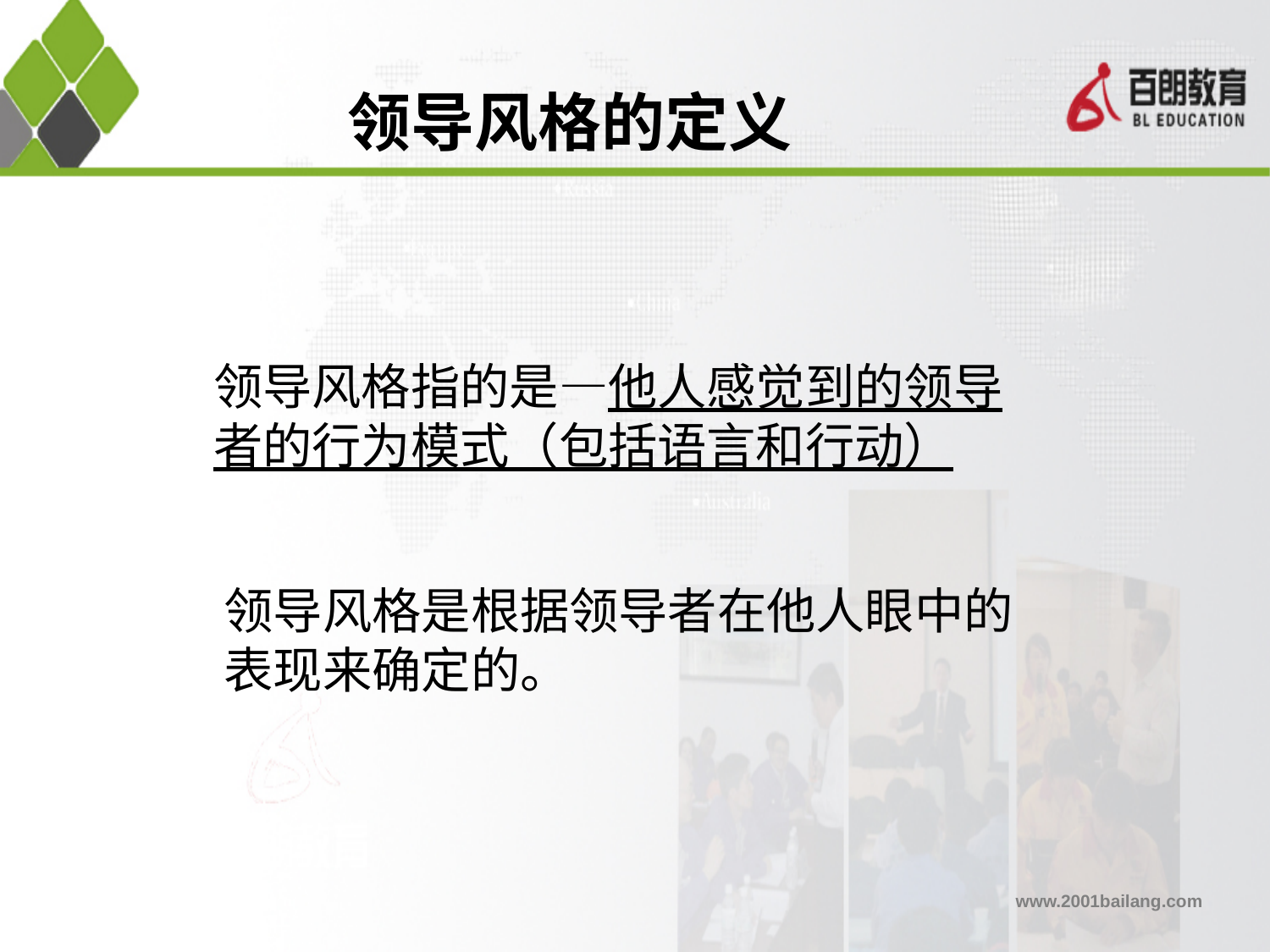

领导风格的定义
领导风格指的是—他人感觉到的领导者的行为模式（包括语言和行动）
领导风格是根据领导者在他人眼中的表现来确定的。